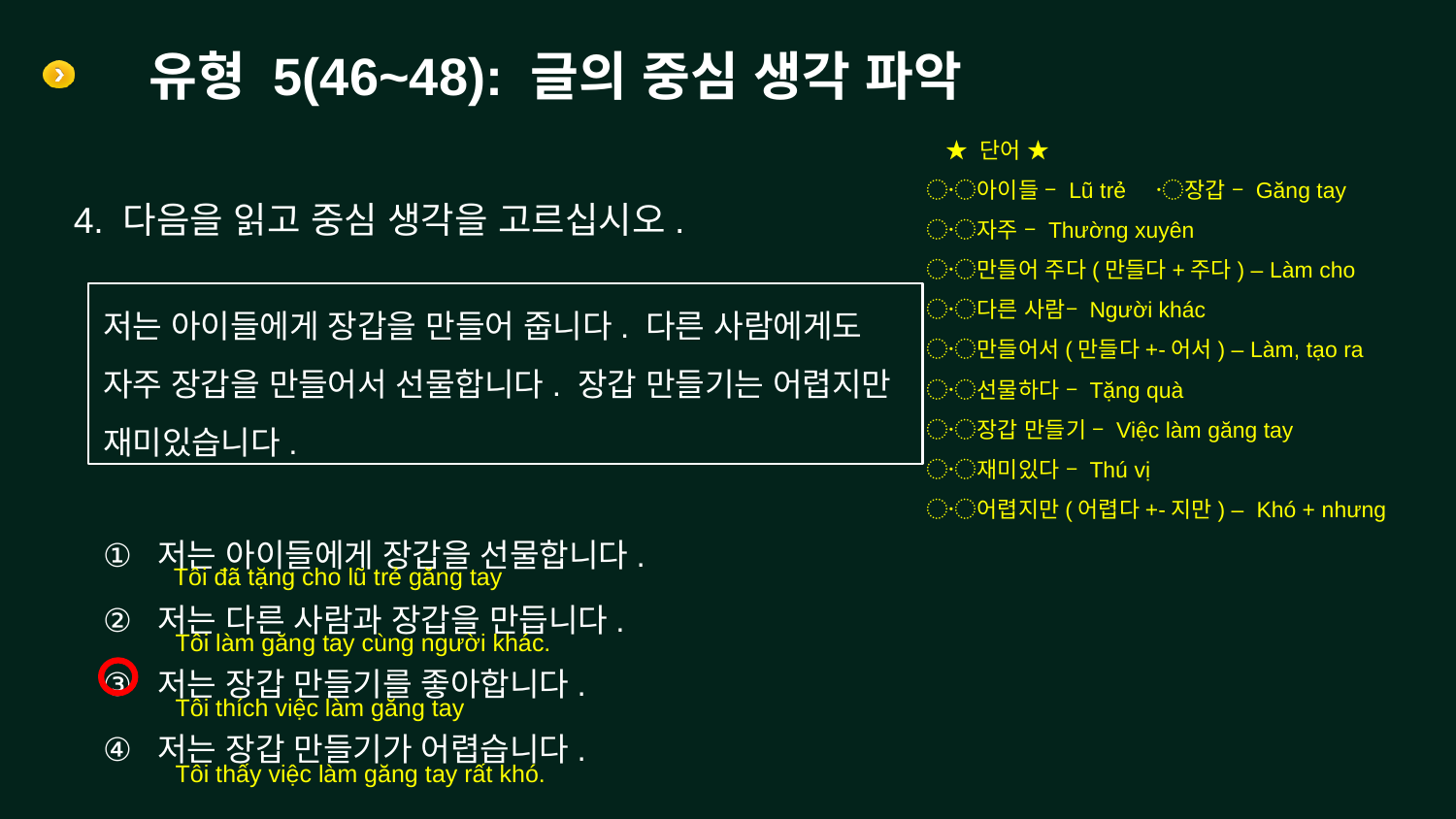

# 유형 5(46~48): 글의 중심 생각 파악
   ★ 단어 ★
〮아이들 – Lũ trẻ    〮장갑 – Găng tay
〮자주 – Thường xuyên
〮만들어 주다(만들다+주다) – Làm cho
〮다른 사람– Người khác
〮만들어서(만들다+-어서) – Làm, tạo ra
〮선물하다 – Tặng quà
〮장갑 만들기 – Việc làm găng tay
〮재미있다 – Thú vị
〮어렵지만(어렵다+-지만) –  Khó + nhưng
4. 다음을 읽고 중심 생각을 고르십시오.
저는 아이들에게 장갑을 만들어 줍니다. 다른 사람에게도 자주 장갑을 만들어서 선물합니다. 장갑 만들기는 어렵지만 재미있습니다.
저는 아이들에게 장갑을 선물합니다.
저는 다른 사람과 장갑을 만듭니다.
저는 장갑 만들기를 좋아합니다.
저는 장갑 만들기가 어렵습니다.
Tôi đã tặng cho lũ trẻ găng tay
Tôi làm găng tay cùng người khác.

Tôi thích việc làm găng tay
Tôi thấy việc làm găng tay rất khó.